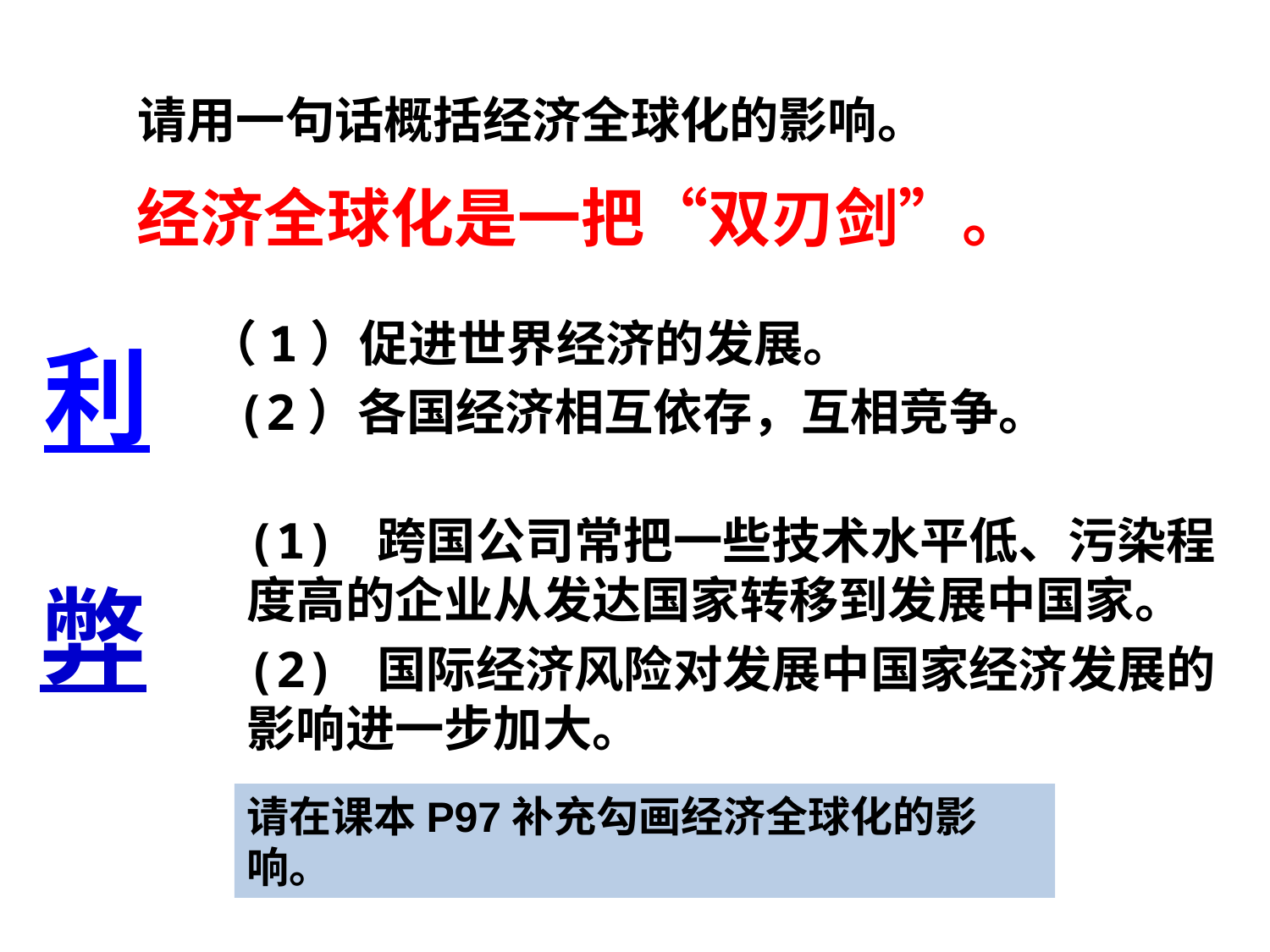

请用一句话概括经济全球化的影响。
# 经济全球化是一把“双刃剑”。
利
（1）促进世界经济的发展。
 (2）各国经济相互依存，互相竞争。

(1) 跨国公司常把一些技术水平低、污染程度高的企业从发达国家转移到发展中国家。
(2) 国际经济风险对发展中国家经济发展的影响进一步加大。
弊
请在课本P97补充勾画经济全球化的影响。